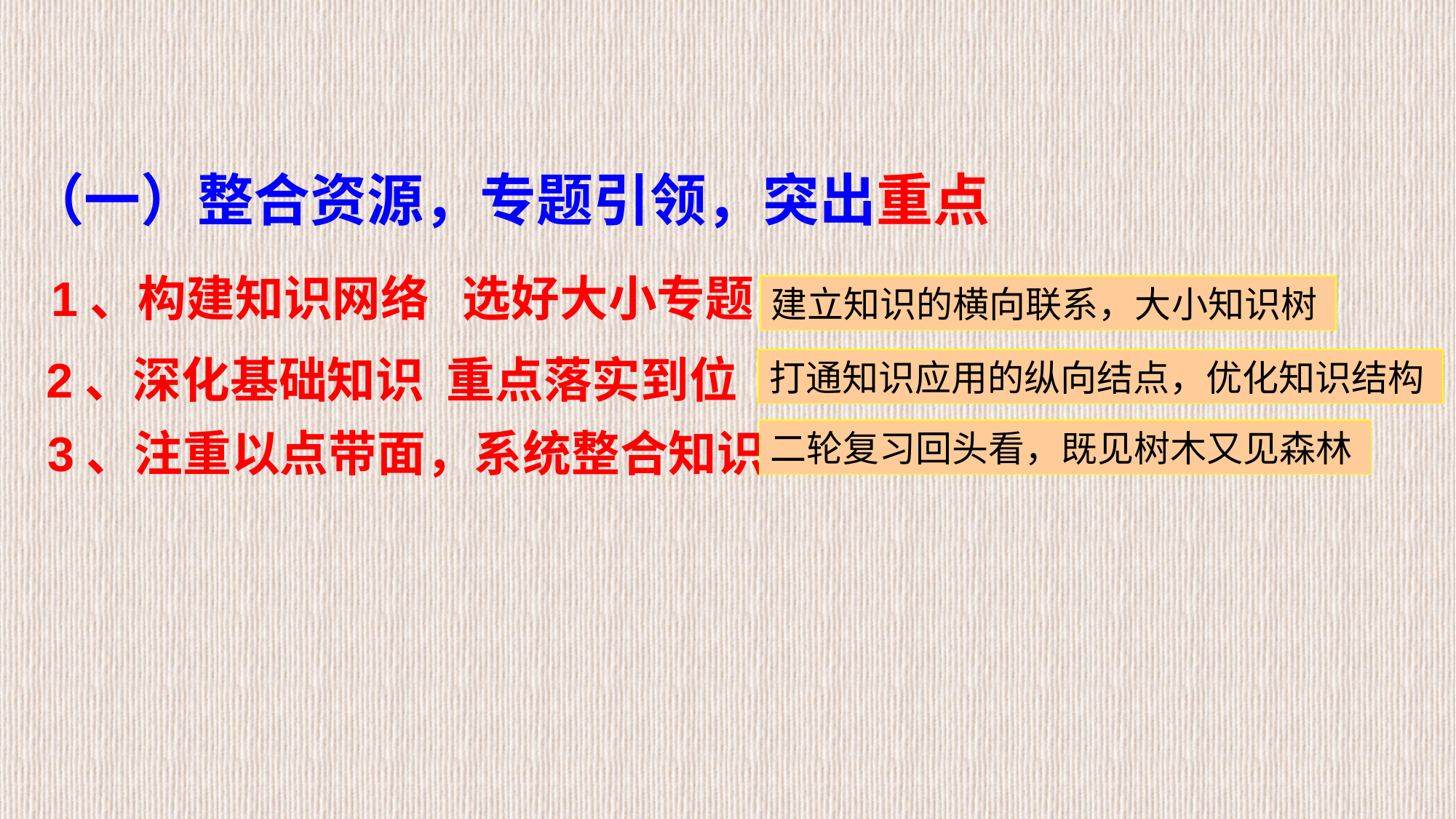

（一）整合资源，专题引领，突出重点
1、构建知识网络   选好大小专题
建立知识的横向联系，大小知识树
2、深化基础知识  重点落实到位
打通知识应用的纵向结点，优化知识结构
3、注重以点带面，系统整合知识
二轮复习回头看，既见树木又见森林